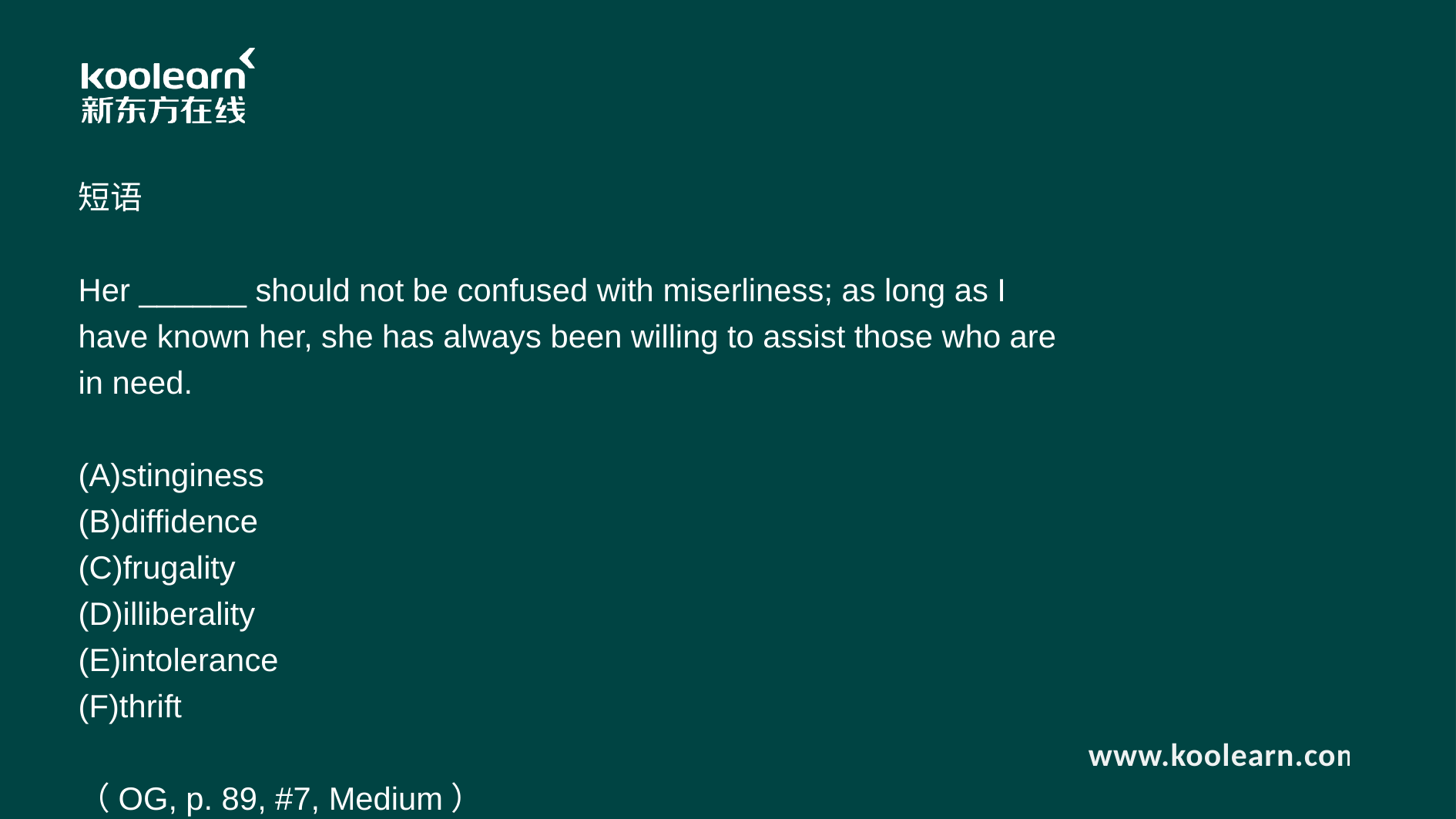

短语

Her ______ should not be confused with miserliness; as long as I have known her, she has always been willing to assist those who are in need.

(A)stinginess
(B)diffidence
(C)frugality
(D)illiberality
(E)intolerance
(F)thrift

（OG, p. 89, #7, Medium）